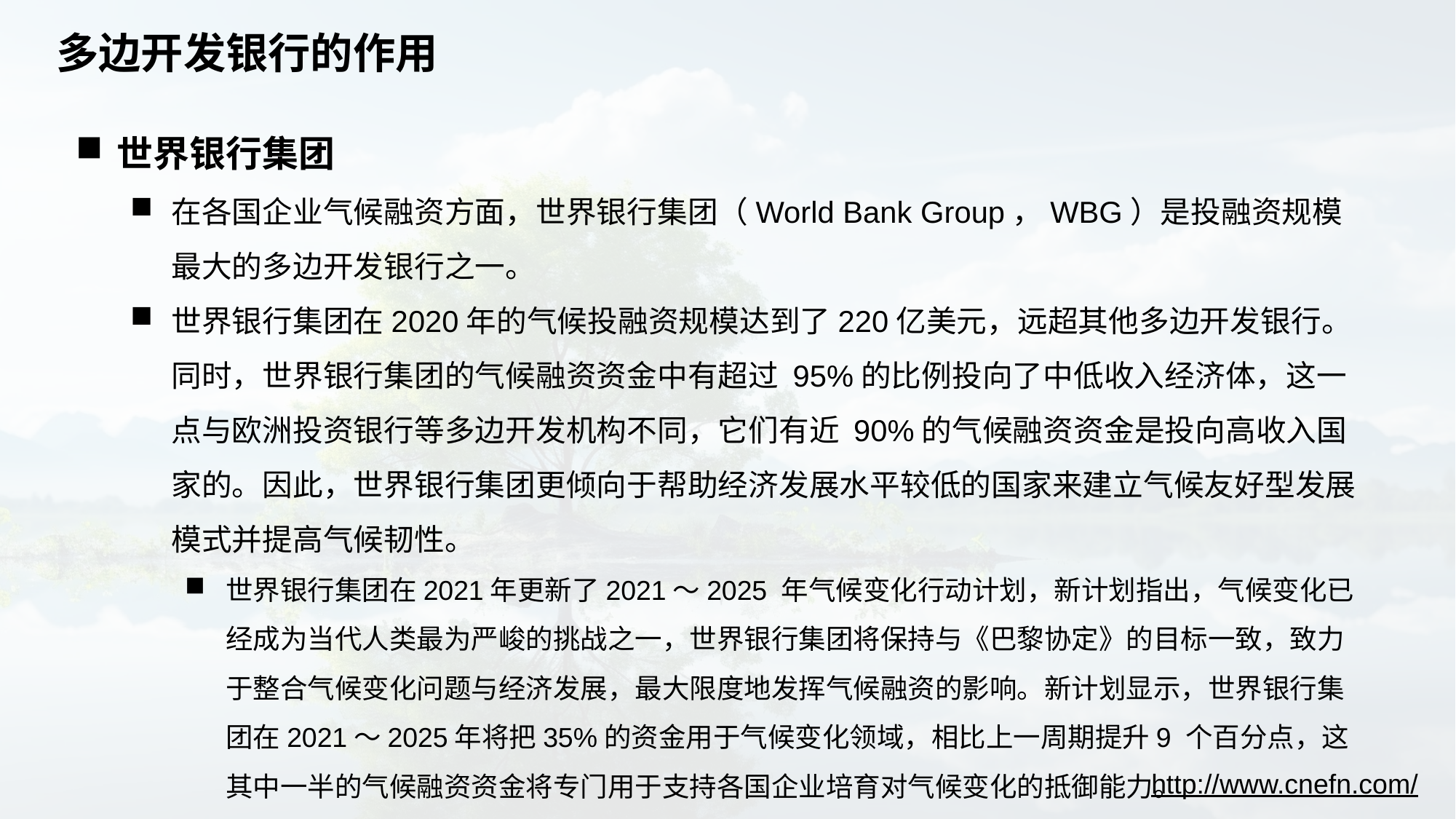

# 多边开发银行的作用
世界银行集团
在各国企业气候融资方面，世界银行集团（World Bank Group，WBG）是投融资规模最大的多边开发银行之一。
世界银行集团在2020年的气候投融资规模达到了220亿美元，远超其他多边开发银行。同时，世界银行集团的气候融资资金中有超过 95%的比例投向了中低收入经济体，这一点与欧洲投资银行等多边开发机构不同，它们有近 90%的气候融资资金是投向高收入国家的。因此，世界银行集团更倾向于帮助经济发展水平较低的国家来建立气候友好型发展模式并提高气候韧性。
世界银行集团在2021年更新了2021～2025 年气候变化行动计划，新计划指出，气候变化已经成为当代人类最为严峻的挑战之一，世界银行集团将保持与《巴黎协定》的目标一致，致力于整合气候变化问题与经济发展，最大限度地发挥气候融资的影响。新计划显示，世界银行集团在2021～2025年将把35%的资金用于气候变化领域，相比上一周期提升9 个百分点，这其中一半的气候融资资金将专门用于支持各国企业培育对气候变化的抵御能力。